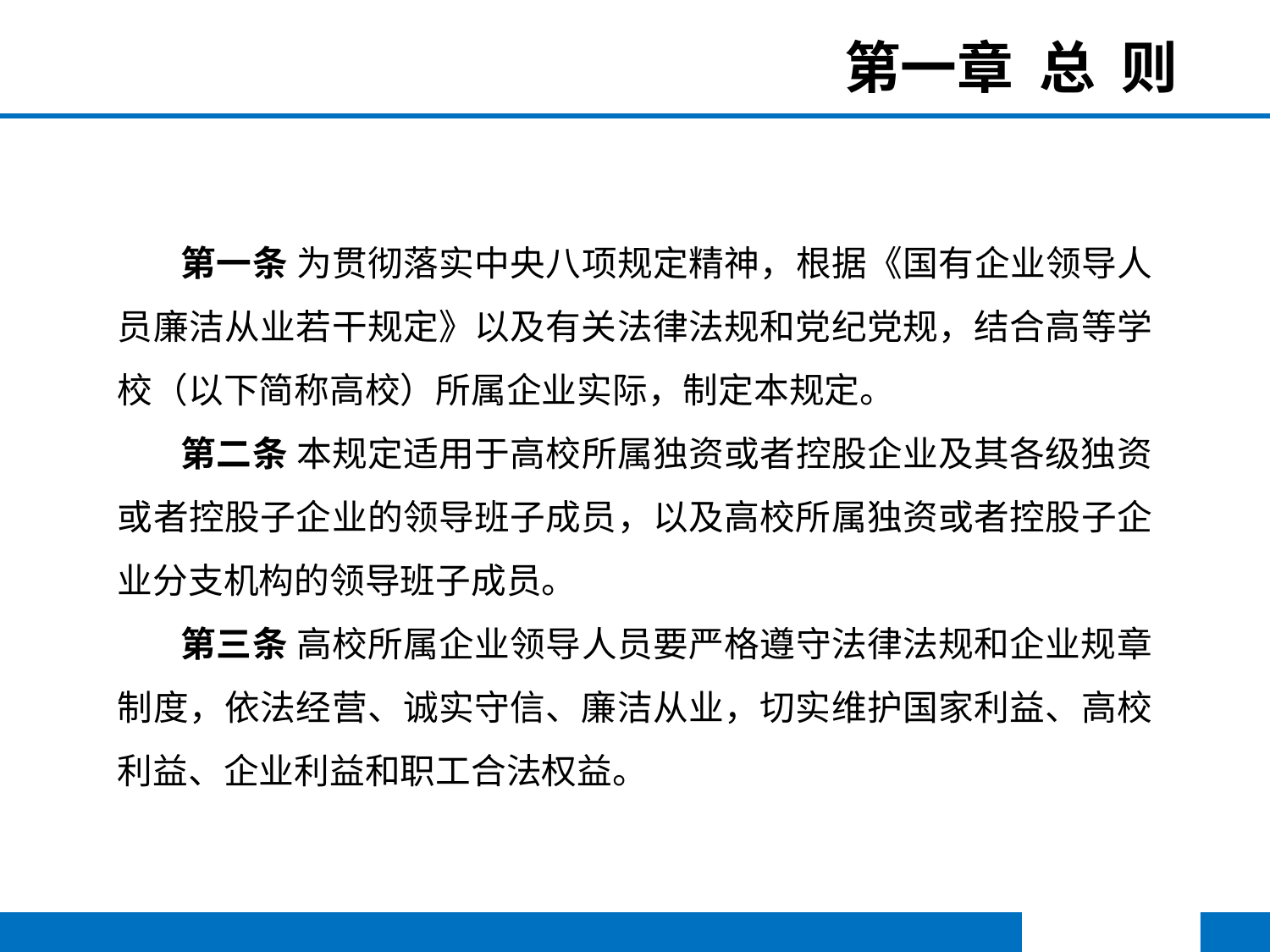

第一章  总  则
第一条 为贯彻落实中央八项规定精神，根据《国有企业领导人员廉洁从业若干规定》以及有关法律法规和党纪党规，结合高等学校（以下简称高校）所属企业实际，制定本规定。
第二条 本规定适用于高校所属独资或者控股企业及其各级独资或者控股子企业的领导班子成员，以及高校所属独资或者控股子企业分支机构的领导班子成员。
第三条 高校所属企业领导人员要严格遵守法律法规和企业规章制度，依法经营、诚实守信、廉洁从业，切实维护国家利益、高校利益、企业利益和职工合法权益。
点击添加文本
点击添加文本
点击添加文本
点击添加文本